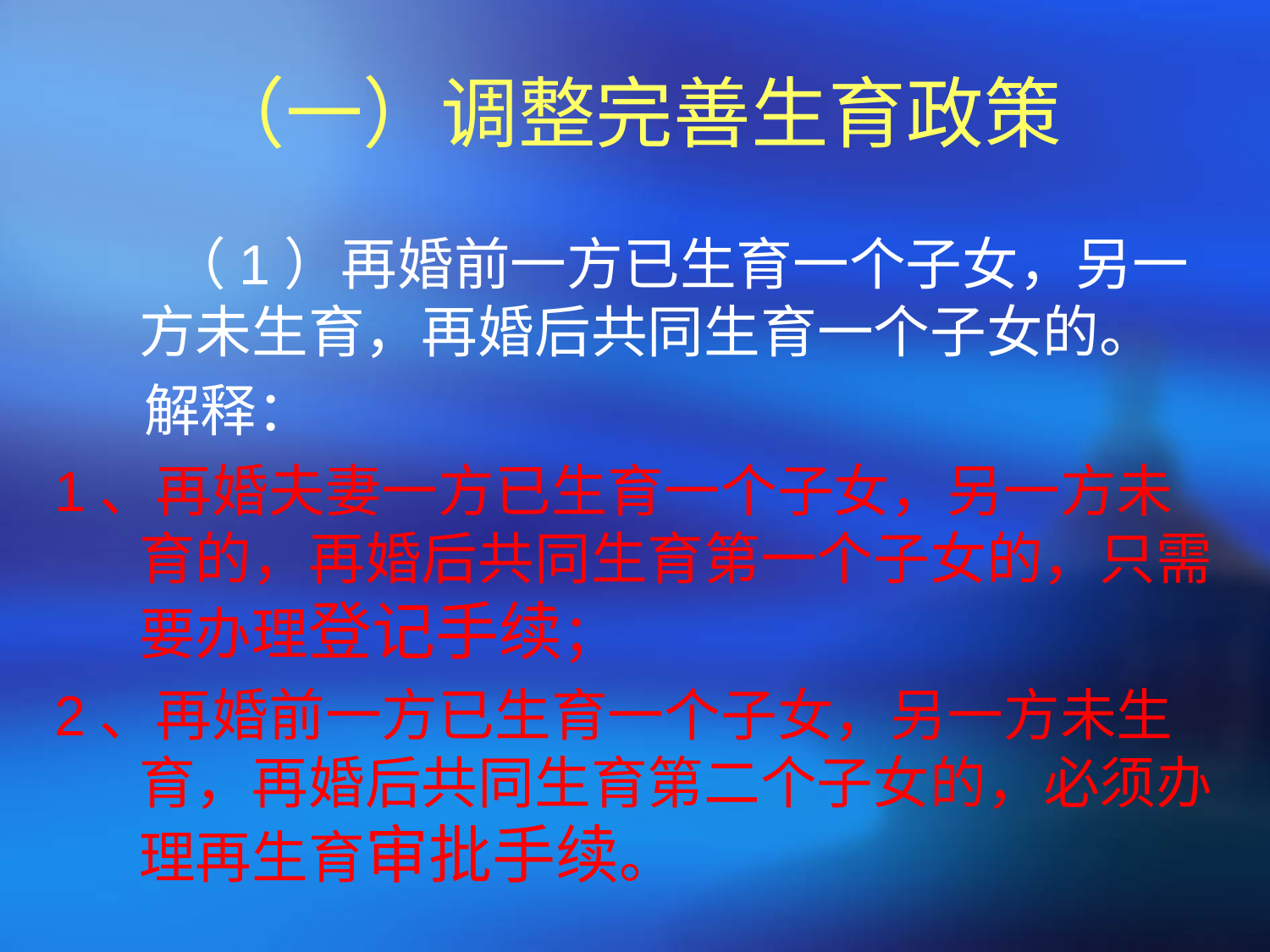

# （一）调整完善生育政策
        （1）再婚前一方已生育一个子女，另一方未生育，再婚后共同生育一个子女的。
      解释：
1、再婚夫妻一方已生育一个子女，另一方未育的，再婚后共同生育第一个子女的，只需要办理登记手续；
2、再婚前一方已生育一个子女，另一方未生育，再婚后共同生育第二个子女的，必须办理再生育审批手续。